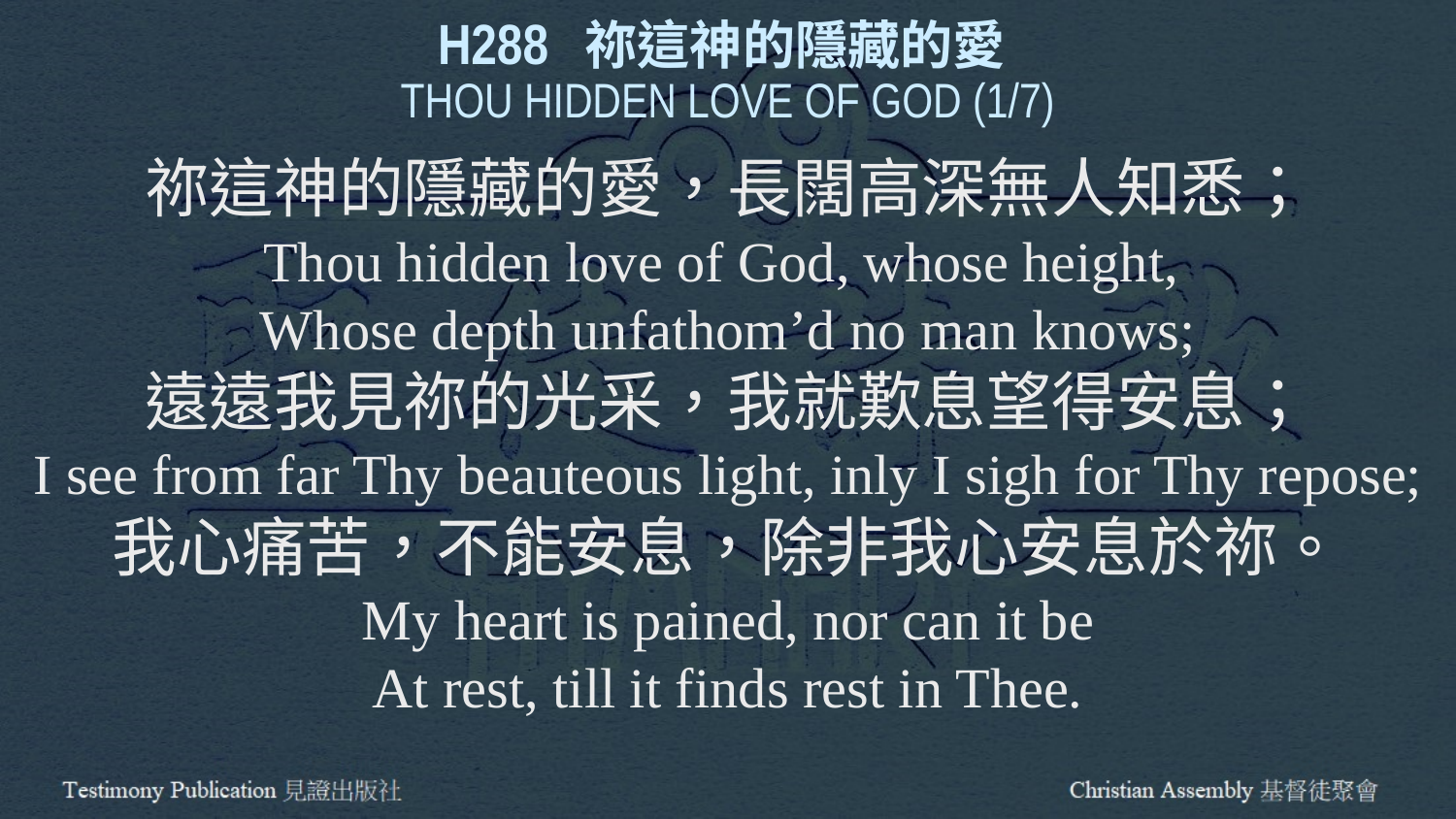

H288  祢這神的隱藏的愛
THOU HIDDEN LOVE OF GOD (1/7)
祢這神的隱藏的愛，長闊高深無人知悉；
Thou hidden love of God, whose height,
Whose depth unfathom’d no man knows;
遠遠我見祢的光采，我就歎息望得安息；
I see from far Thy beauteous light, inly I sigh for Thy repose;
我心痛苦，不能安息，除非我心安息於祢。
My heart is pained, nor can it be
At rest, till it finds rest in Thee.